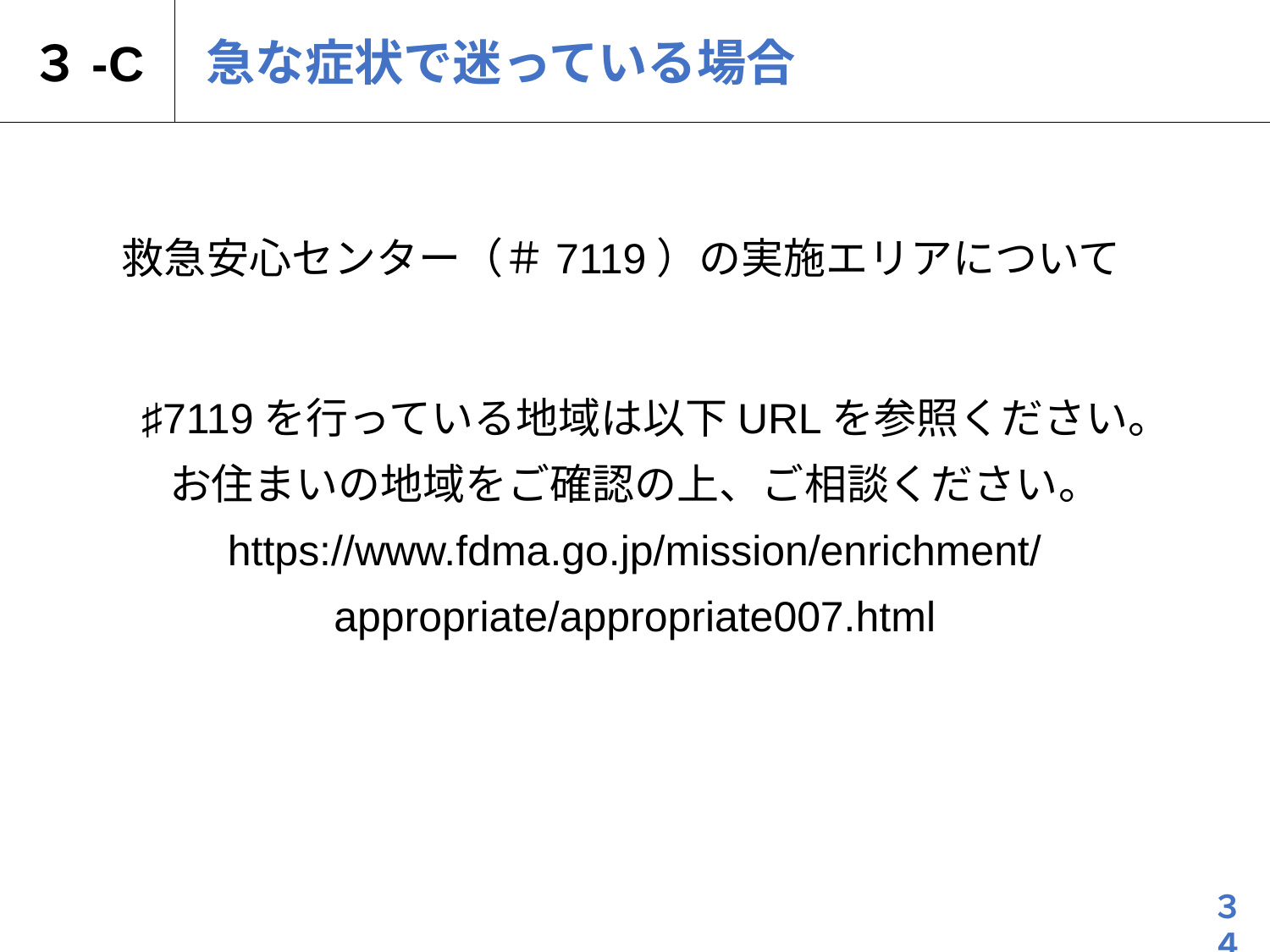

３-C
# 急な症状で迷っている場合
救急安心センター（＃7119）の実施エリアについて
♯7119を行っている地域は以下URLを参照ください。
お住まいの地域をご確認の上、ご相談ください。
https://www.fdma.go.jp/mission/enrichment/appropriate/appropriate007.html

３４